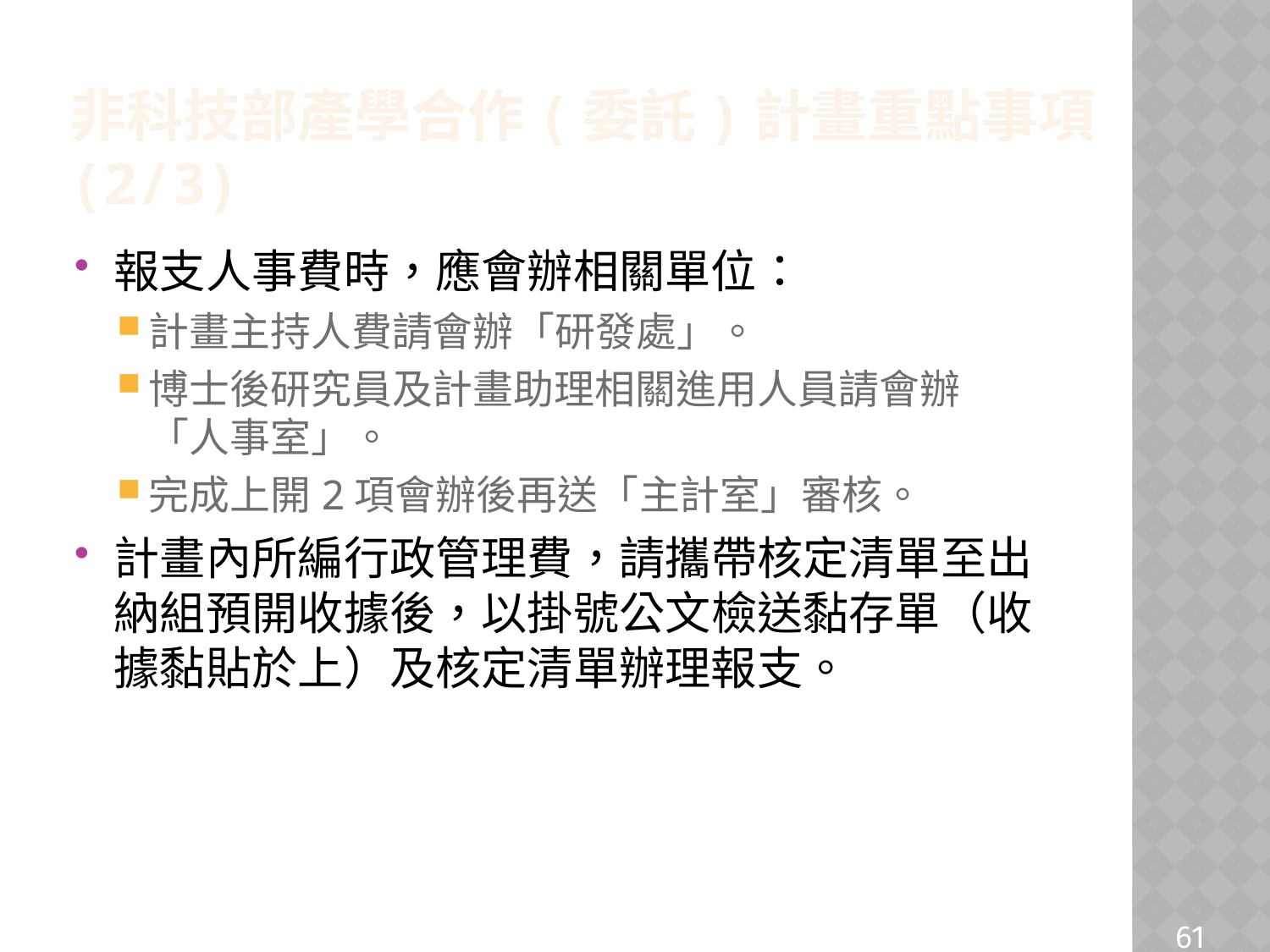

非科技部產學合作(委託)計畫重點事項
(2/3)
報支人事費時，應會辦相關單位：
計畫主持人費請會辦「研發處」。
博士後研究員及計畫助理相關進用人員請會辦  「人事室」。
完成上開2項會辦後再送「主計室」審核。
計畫內所編行政管理費，請攜帶核定清單至出納組預開收據後，以掛號公文檢送黏存單（收據黏貼於上）及核定清單辦理報支。
61